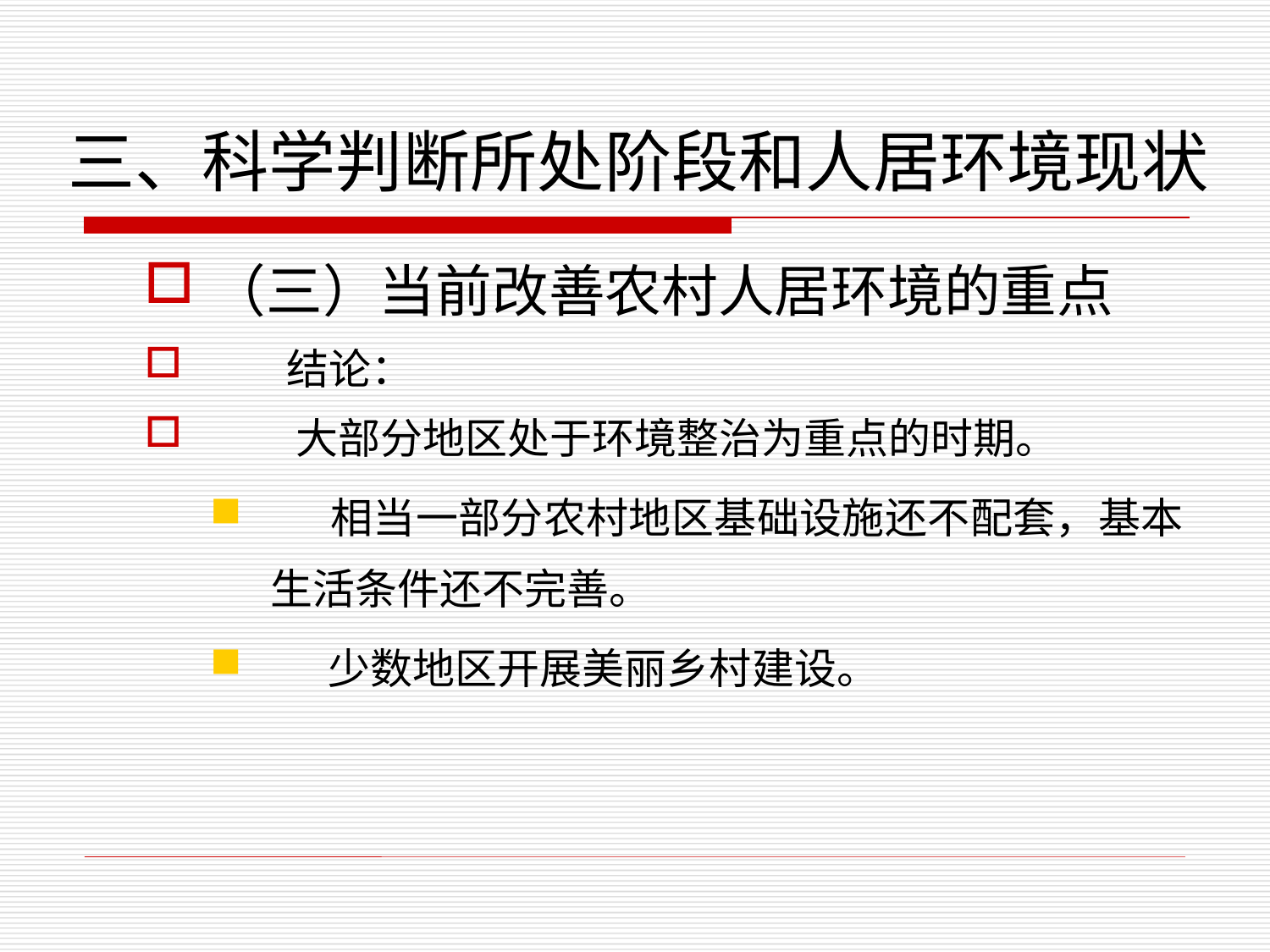

三、科学判断所处阶段和人居环境现状
（三）当前改善农村人居环境的重点
       结论：
        大部分地区处于环境整治为重点的时期。
     相当一部分农村地区基础设施还不配套，基本生活条件还不完善。
     少数地区开展美丽乡村建设。